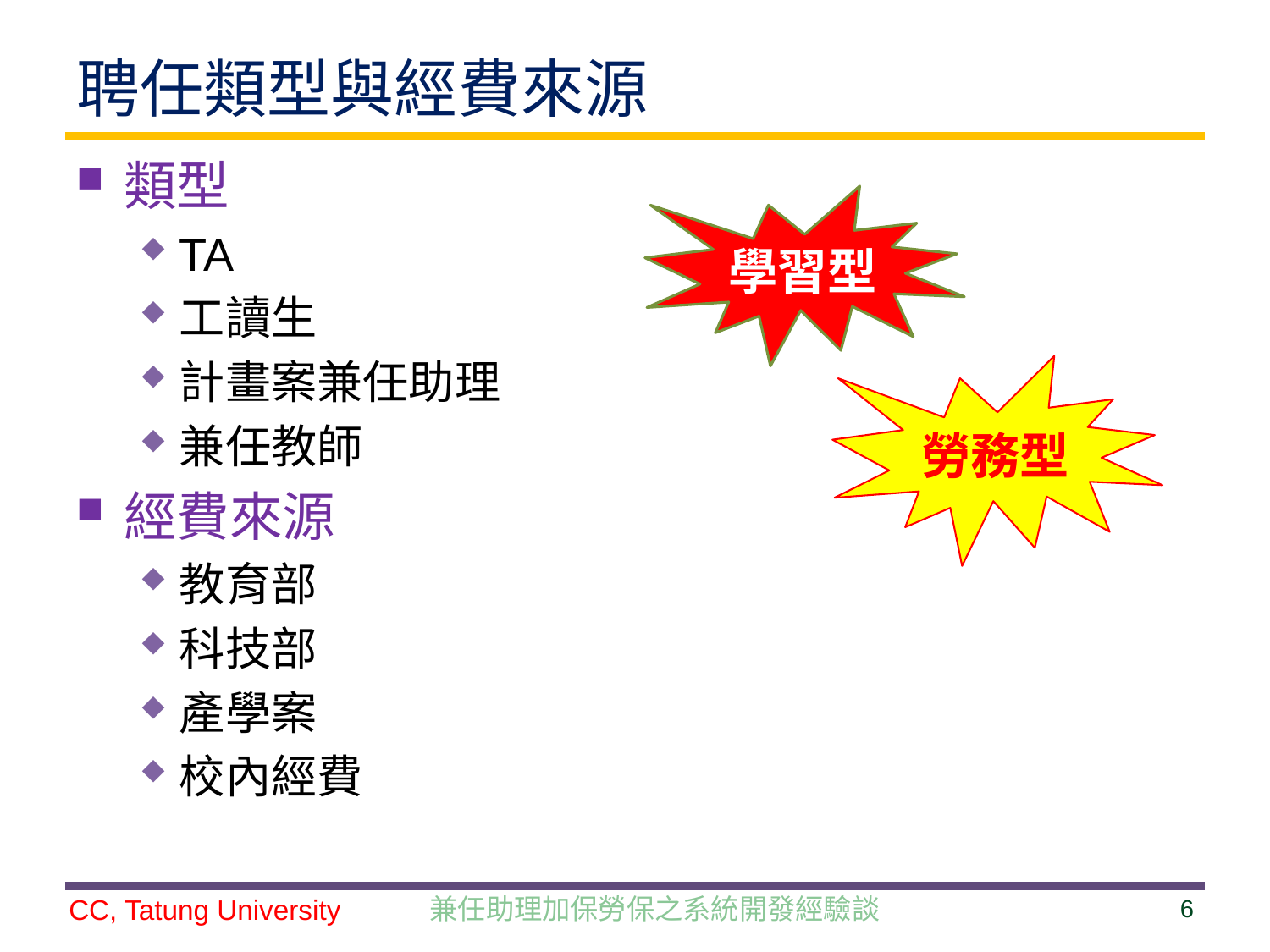

# 聘任類型與經費來源
類型
TA
工讀生
計畫案兼任助理
兼任教師
經費來源
教育部
科技部
產學案
校內經費
學習型
勞務型
兼任助理加保勞保之系統開發經驗談
6